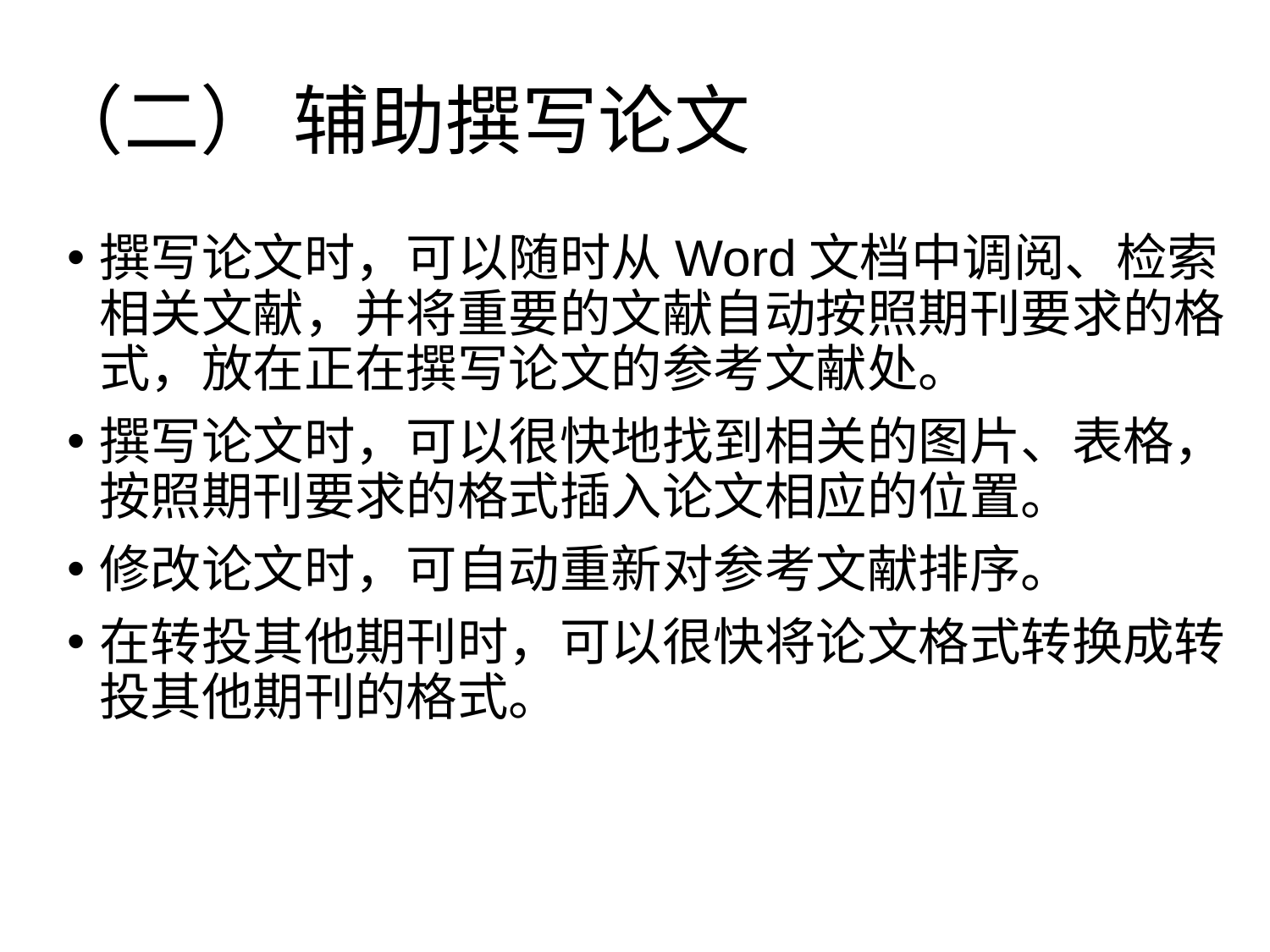

（二） 辅助撰写论文
撰写论文时，可以随时从Word文档中调阅、检索相关文献，并将重要的文献自动按照期刊要求的格式，放在正在撰写论文的参考文献处。
撰写论文时，可以很快地找到相关的图片、表格，按照期刊要求的格式插入论文相应的位置。
修改论文时，可自动重新对参考文献排序。
在转投其他期刊时，可以很快将论文格式转换成转投其他期刊的格式。